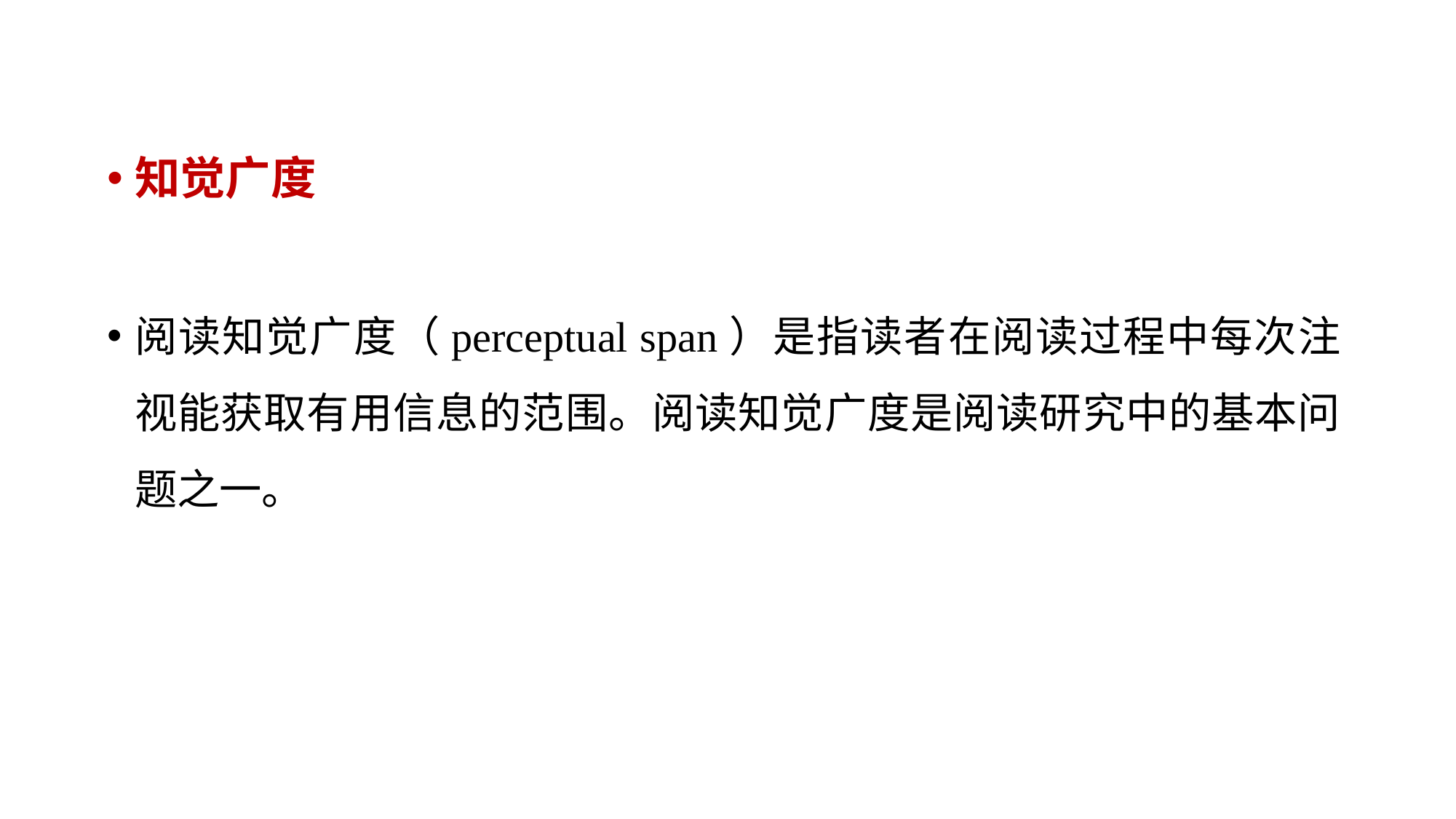

知觉广度

阅读知觉广度（perceptual span）是指读者在阅读过程中每次注视能获取有用信息的范围。阅读知觉广度是阅读研究中的基本问题之一。